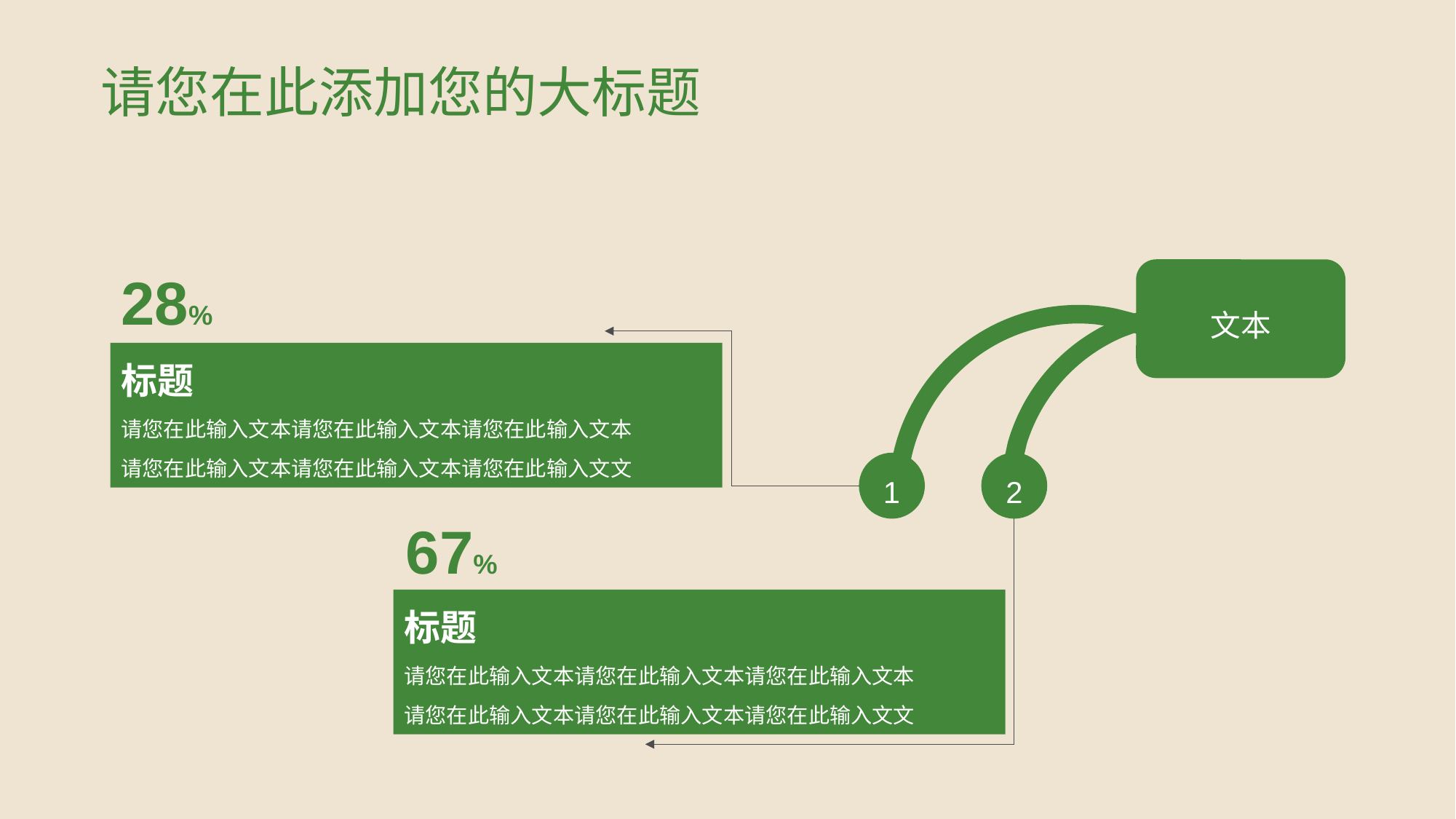

# 请您在此添加您的大标题
28%
文本

标题
请您在此输入文本请您在此输入文本请您在此输入文本
请您在此输入文本请您在此输入文本请您在此输入文文
1
2
67%
标题
请您在此输入文本请您在此输入文本请您在此输入文本
请您在此输入文本请您在此输入文本请您在此输入文文